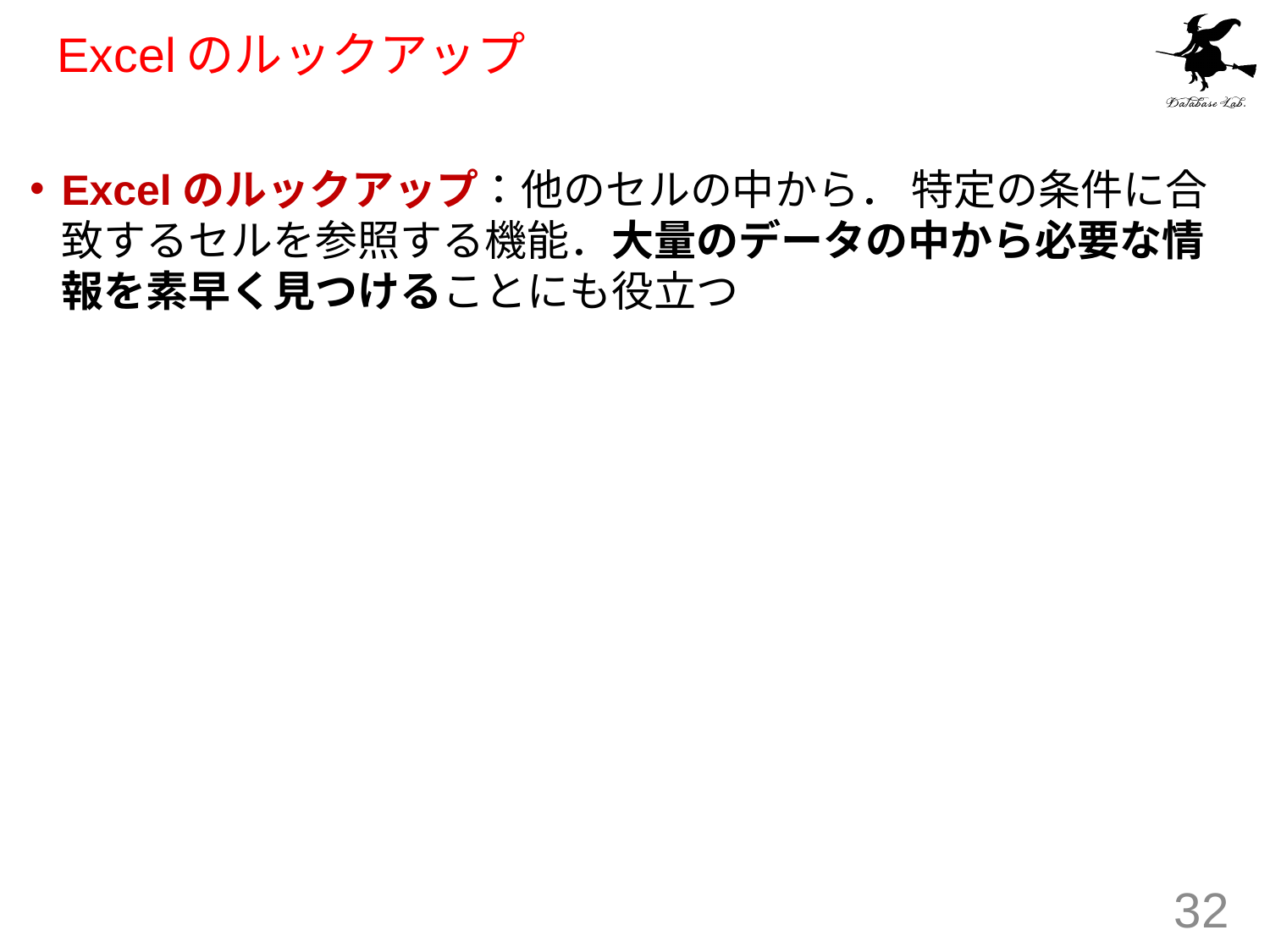

# Excelのルックアップ
Excelのルックアップ：他のセルの中から． 特定の条件に合致するセルを参照する機能．大量のデータの中から必要な情報を素早く見つけることにも役立つ
32